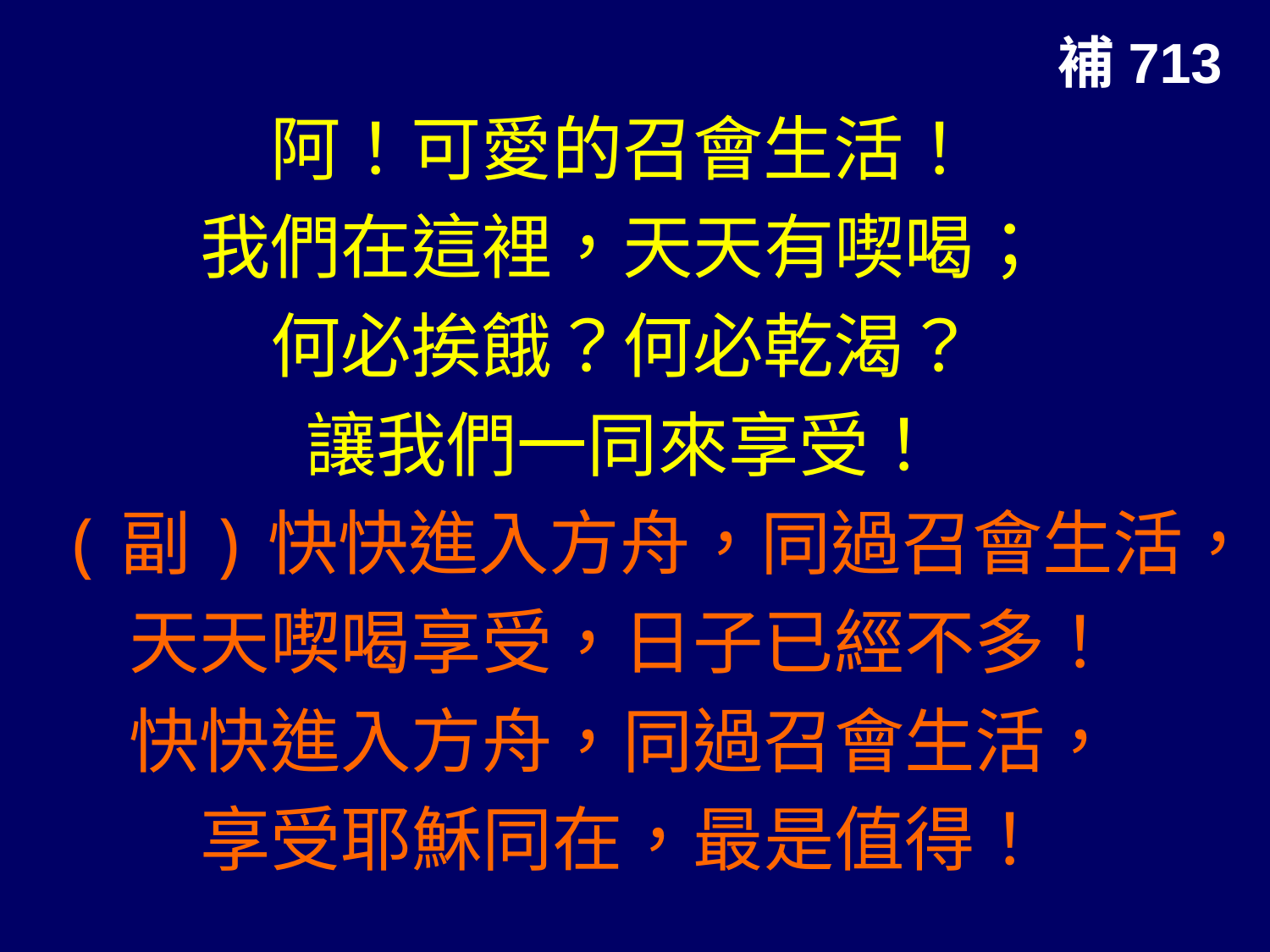

補713

阿！可愛的召會生活！
我們在這裡，天天有喫喝；
何必挨餓？何必乾渴？
讓我們一同來享受！
(副)快快進入方舟，同過召會生活，
天天喫喝享受，日子已經不多！
快快進入方舟，同過召會生活，
享受耶穌同在，最是值得！